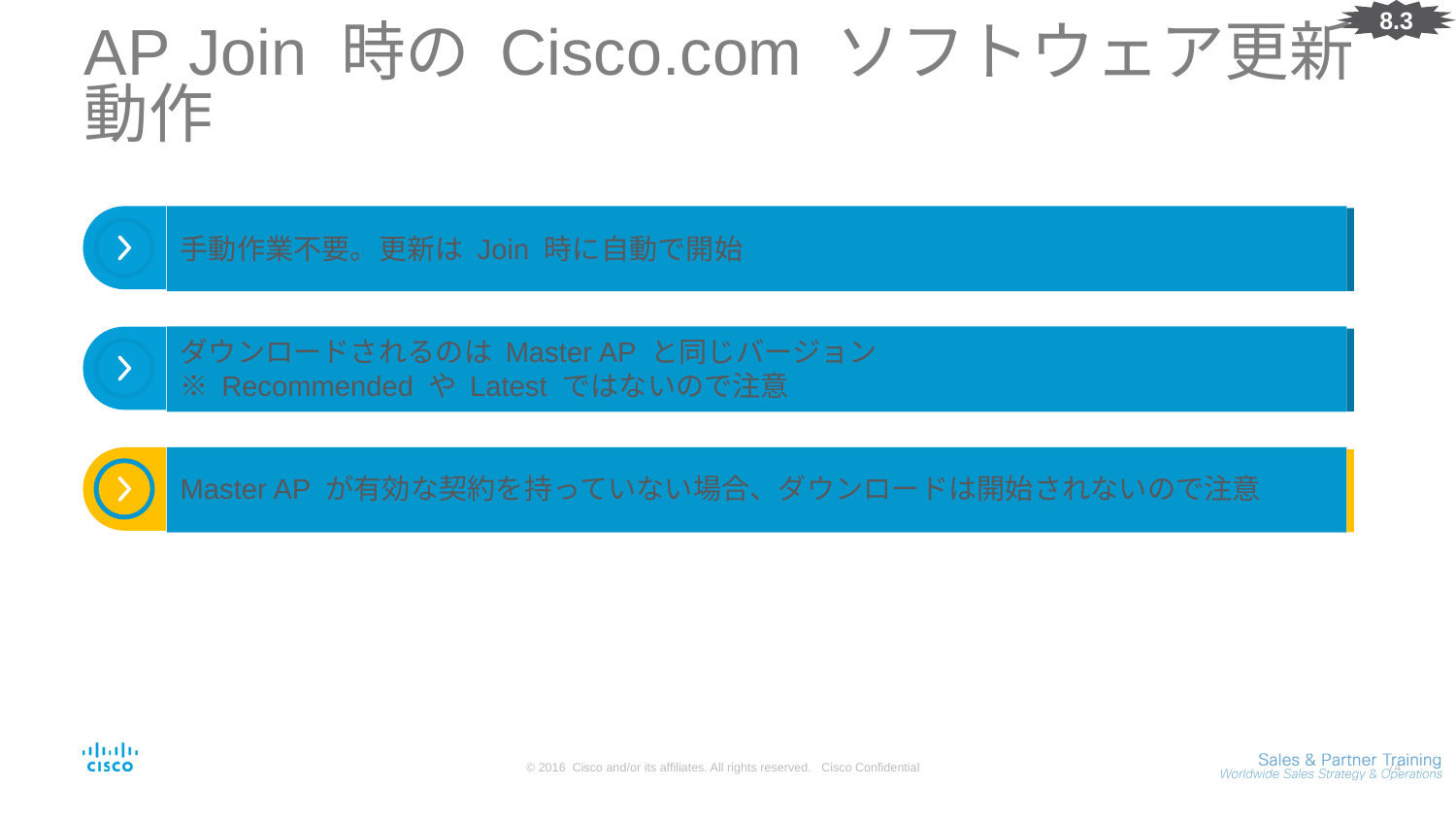

8.3
AP Join 時の Cisco.com ソフトウェア更新動作

手動作業不要。更新は Join 時に自動で開始

ダウンロードされるのは Master AP と同じバージョン
※ Recommended や Latest ではないので注意

Master AP が有効な契約を持っていない場合、ダウンロードは開始されないので注意